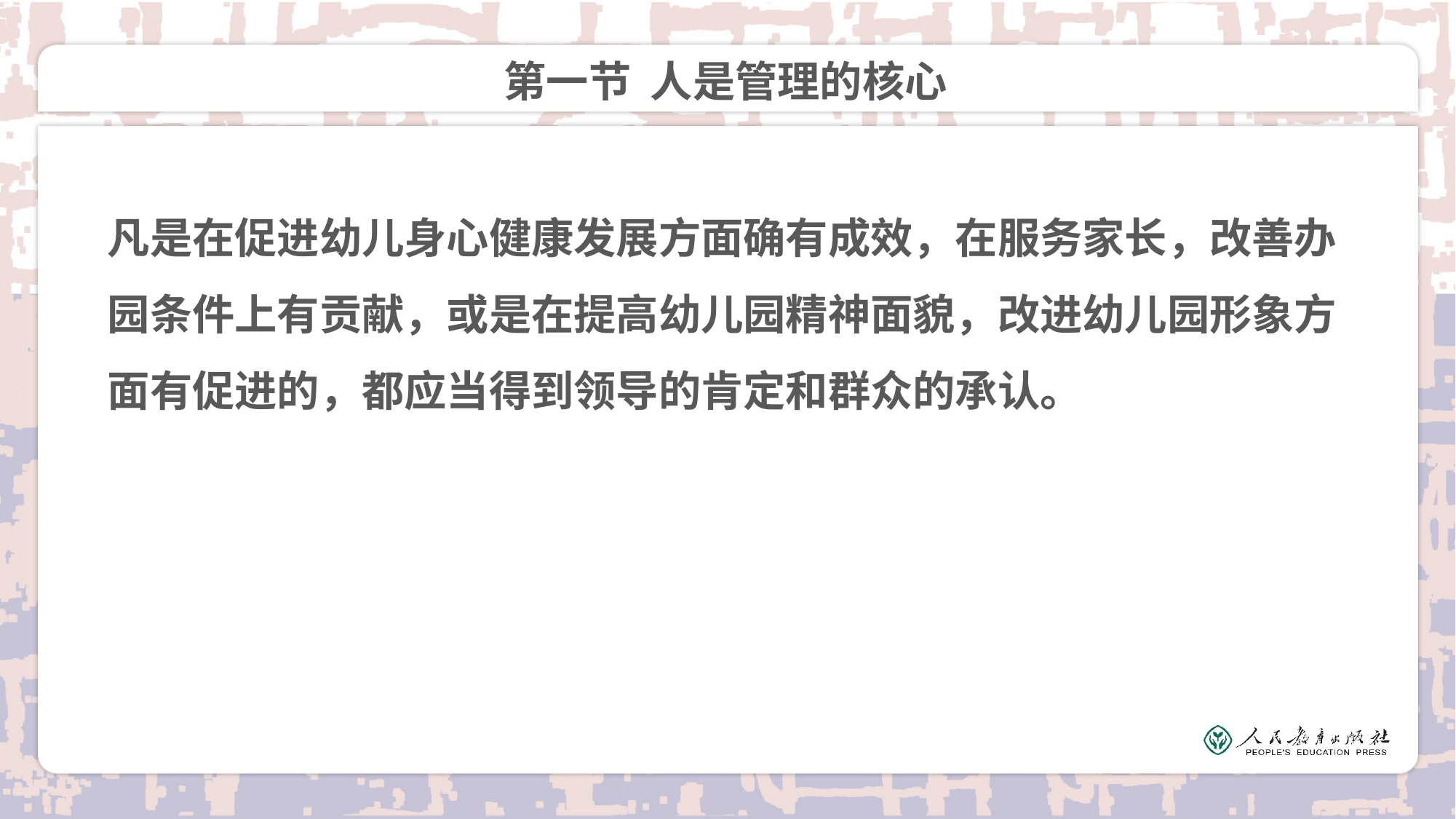

# 第一节  人是管理的核心
凡是在促进幼儿身心健康发展方面确有成效，在服务家长，改善办园条件上有贡献，或是在提高幼儿园精神面貌，改进幼儿园形象方面有促进的，都应当得到领导的肯定和群众的承认。